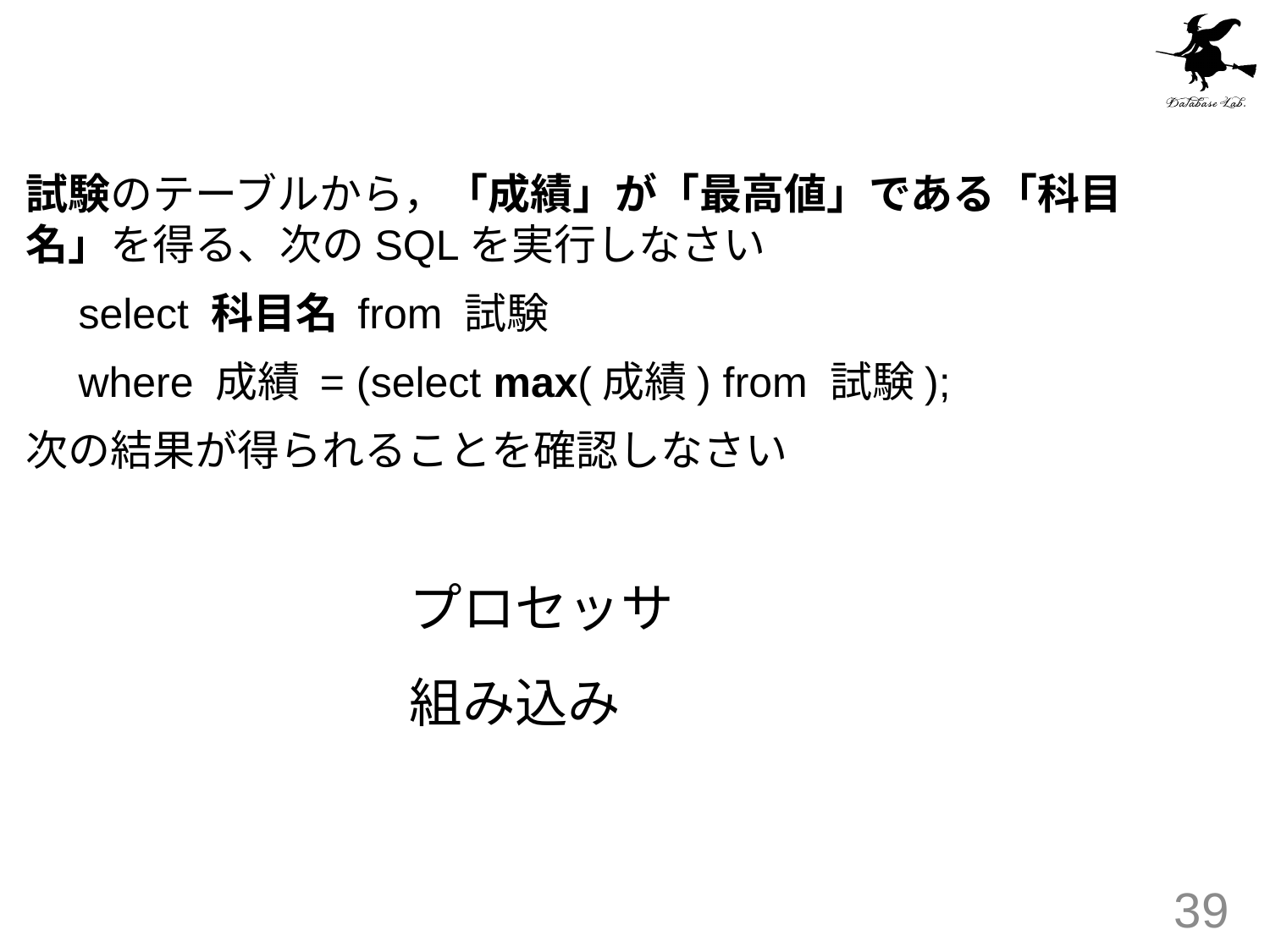

試験のテーブルから，「成績」が「最高値」である「科目名」を得る、次のSQLを実行しなさい
　select 科目名 from 試験
　where 成績 = (select max(成績) from 試験);
次の結果が得られることを確認しなさい

プロセッサ
組み込み
39